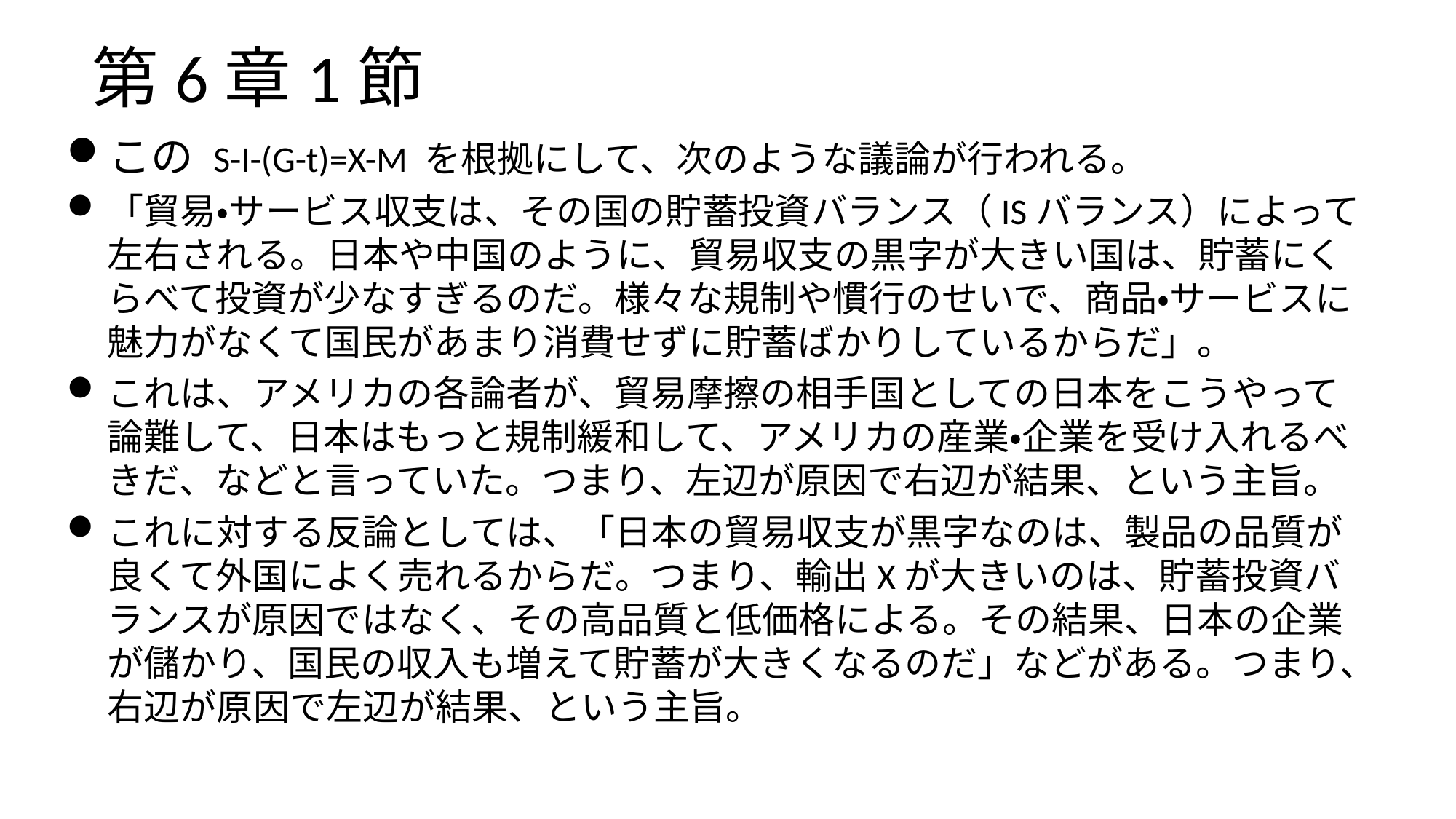

# 第6章1節
この S-I-(G-t)=X-M を根拠にして、次のような議論が行われる。
「貿易・サービス収支は、その国の貯蓄投資バランス（ISバランス）によって左右される。日本や中国のように、貿易収支の黒字が大きい国は、貯蓄にくらべて投資が少なすぎるのだ。様々な規制や慣行のせいで、商品・サービスに魅力がなくて国民があまり消費せずに貯蓄ばかりしているからだ」。
これは、アメリカの各論者が、貿易摩擦の相手国としての日本をこうやって論難して、日本はもっと規制緩和して、アメリカの産業・企業を受け入れるべきだ、などと言っていた。つまり、左辺が原因で右辺が結果、という主旨。
これに対する反論としては、「日本の貿易収支が黒字なのは、製品の品質が良くて外国によく売れるからだ。つまり、輸出Xが大きいのは、貯蓄投資バランスが原因ではなく、その高品質と低価格による。その結果、日本の企業が儲かり、国民の収入も増えて貯蓄が大きくなるのだ」などがある。つまり、右辺が原因で左辺が結果、という主旨。